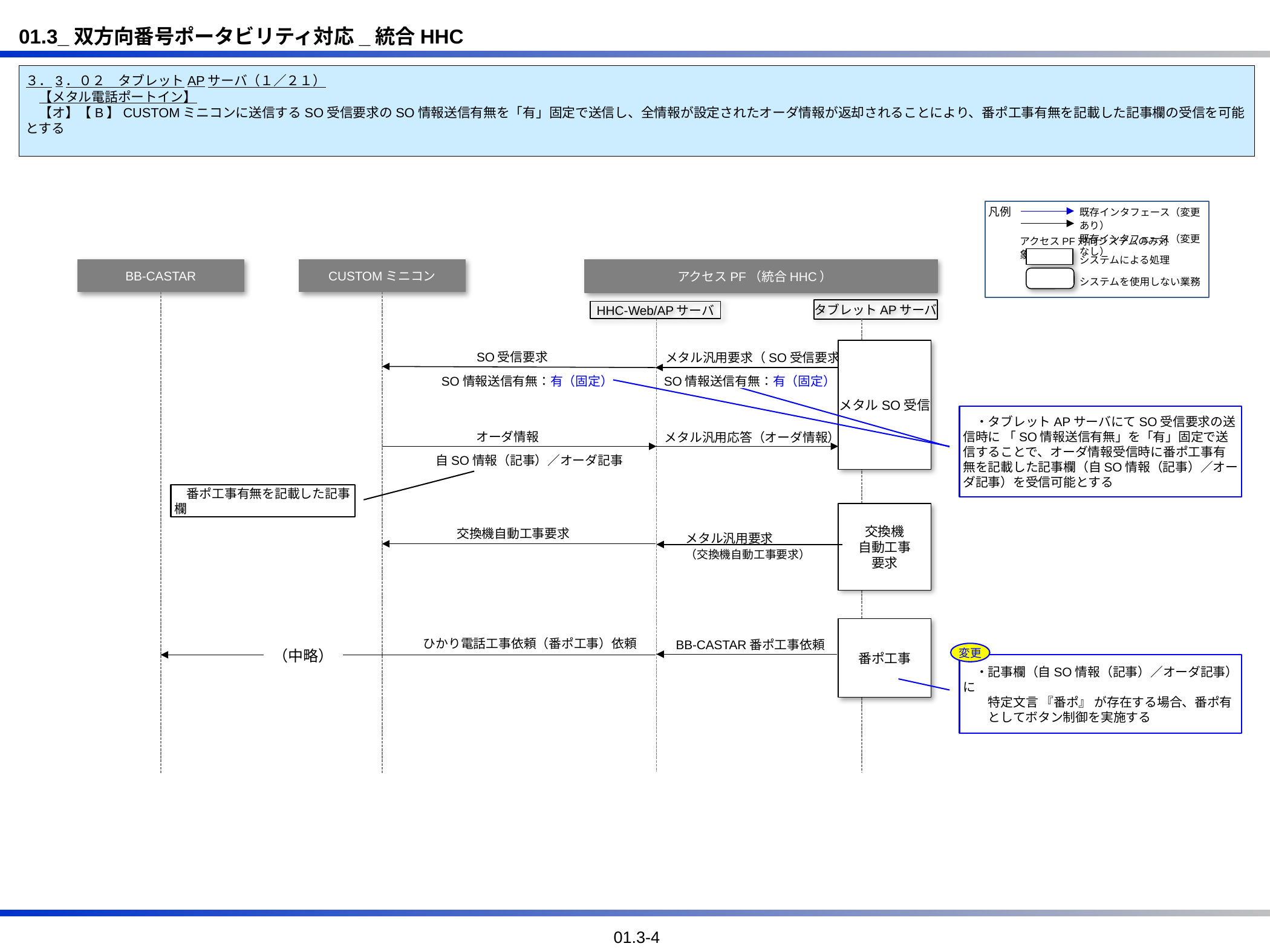

３．3．０２　タブレットAPサーバ（１／２１）
　【メタル電話ポートイン】
　【オ】【B】CUSTOMミニコンに送信するSO受信要求のSO情報送信有無を「有」固定で送信し、全情報が設定されたオーダ情報が返却されることにより、番ポ工事有無を記載した記事欄の受信を可能とする

凡例
既存インタフェース（変更あり）
既存インタフェース（変更なし）
アクセスPF対向システムのみ対象とする
システムによる処理

システムを使用しない業務
BB-CASTAR
CUSTOMミニコン
アクセスPF（統合HHC）
タブレットAPサーバ
HHC-Web/APサーバ
メタルSO受信
SO受信要求
メタル汎用要求（SO受信要求）
SO情報送信有無：有（固定）
SO情報送信有無：有（固定）
　・タブレットAPサーバにてSO受信要求の送信時に 「SO情報送信有無」を「有」固定で送信することで、オーダ情報受信時に番ポ工事有無を記載した記事欄（自SO情報（記事）／オーダ記事）を受信可能とする
オーダ情報
メタル汎用応答（オーダ情報）
自SO情報（記事）／オーダ記事
　番ポ工事有無を記載した記事欄
交換機
自動工事
要求
交換機自動工事要求
メタル汎用要求
（交換機自動工事要求）
番ポ工事
ひかり電話工事依頼（番ポ工事）依頼
BB-CASTAR番ポ工事依頼
（中略）
変更
　・記事欄（自SO情報（記事）／オーダ記事）に
　　特定文言 『番ポ』 が存在する場合、番ポ有
　　としてボタン制御を実施する
01.3-4